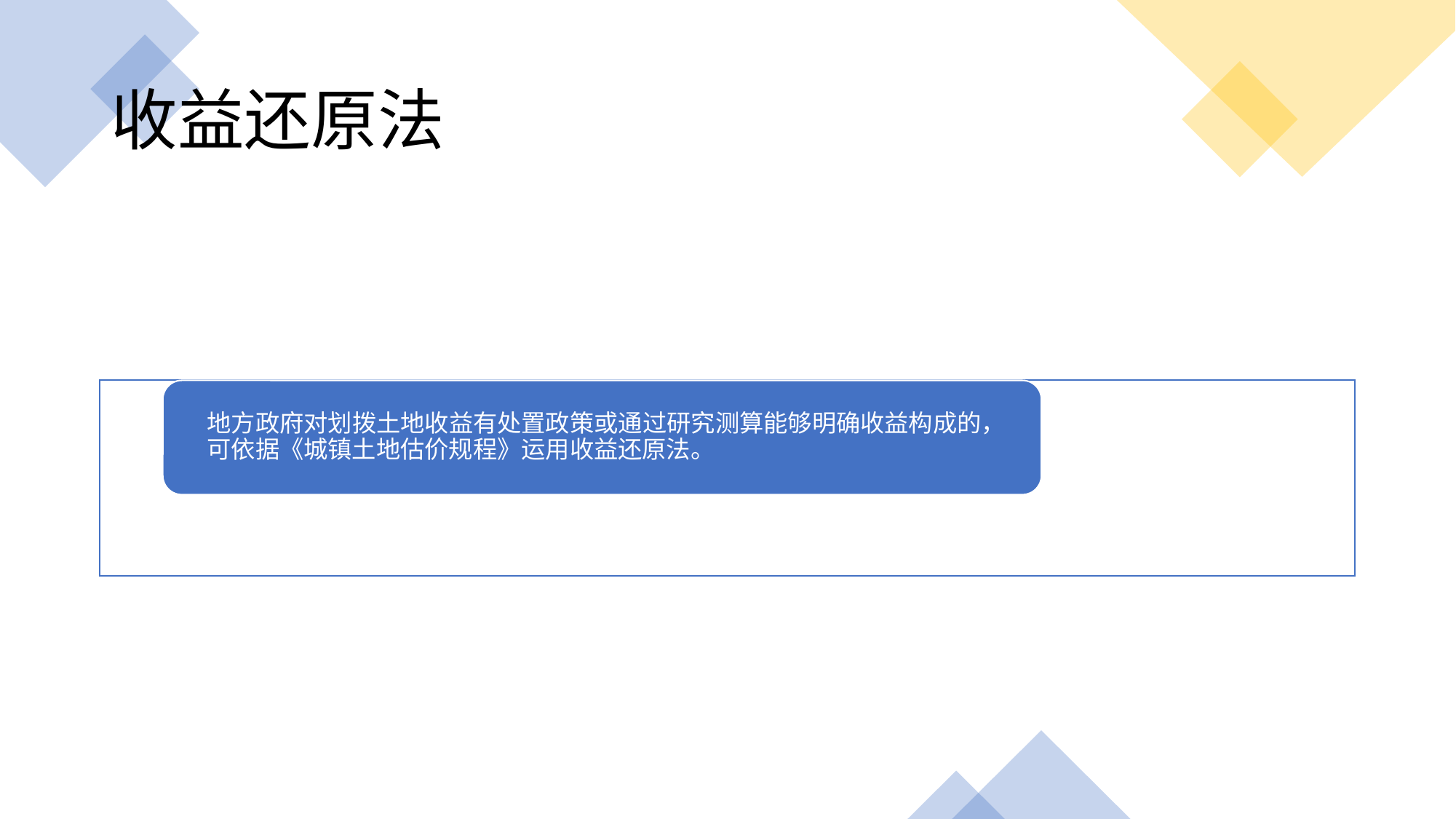

# 收益还原法

地方政府对划拨土地收益有处置政策或通过研究测算能够明确收益构成的，可依据《城镇土地估价规程》运用收益还原法。